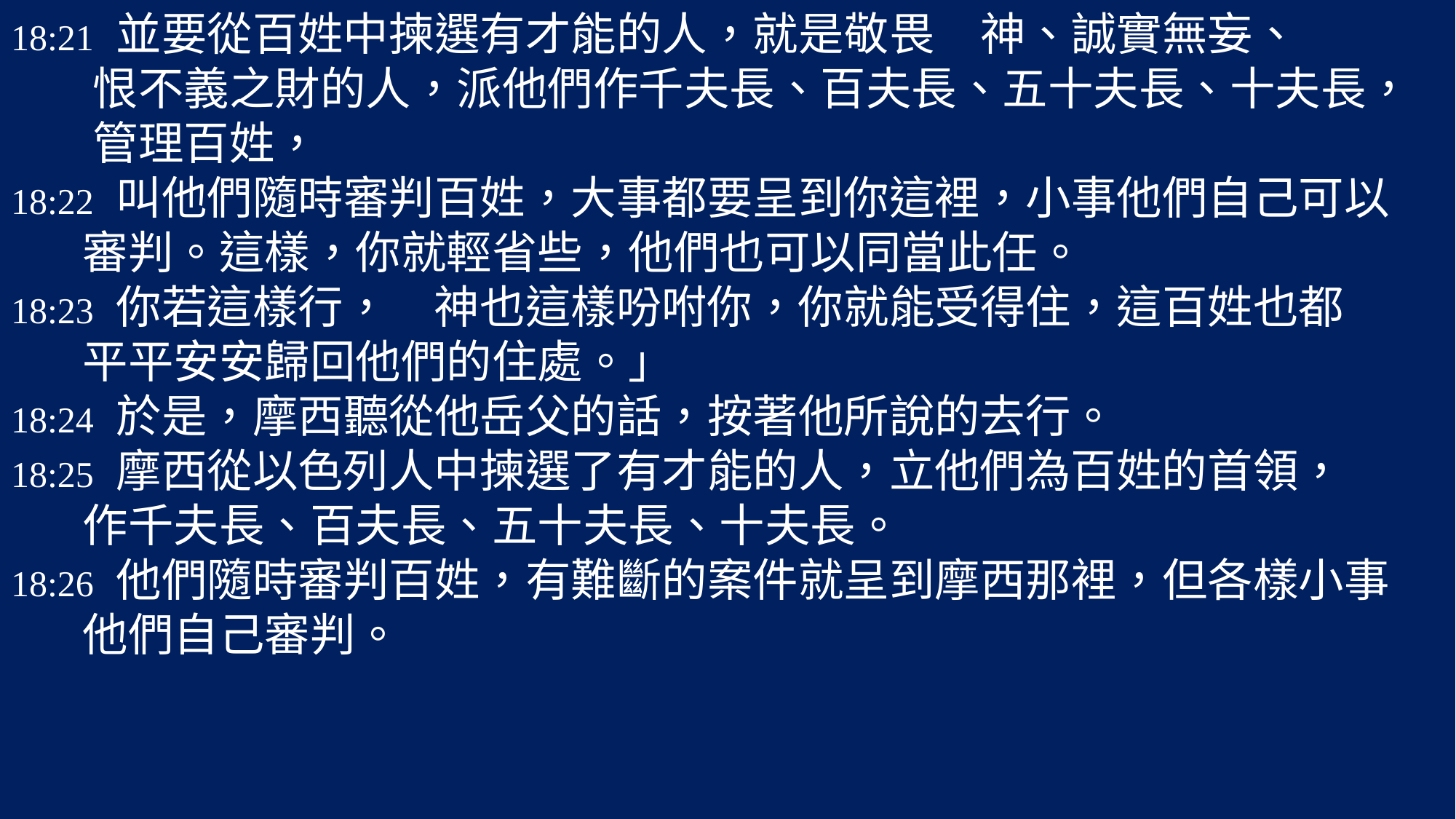

18:21 並要從百姓中揀選有才能的人，就是敬畏　神、誠實無妄、
       恨不義之財的人，派他們作千夫長、百夫長、五十夫長、十夫長，
       管理百姓，
18:22 叫他們隨時審判百姓，大事都要呈到你這裡，小事他們自己可以
      審判。這樣，你就輕省些，他們也可以同當此任。
18:23 你若這樣行，　神也這樣吩咐你，你就能受得住，這百姓也都
      平平安安歸回他們的住處。」
18:24 於是，摩西聽從他岳父的話，按著他所說的去行。
18:25 摩西從以色列人中揀選了有才能的人，立他們為百姓的首領，
      作千夫長、百夫長、五十夫長、十夫長。
18:26 他們隨時審判百姓，有難斷的案件就呈到摩西那裡，但各樣小事
      他們自己審判。